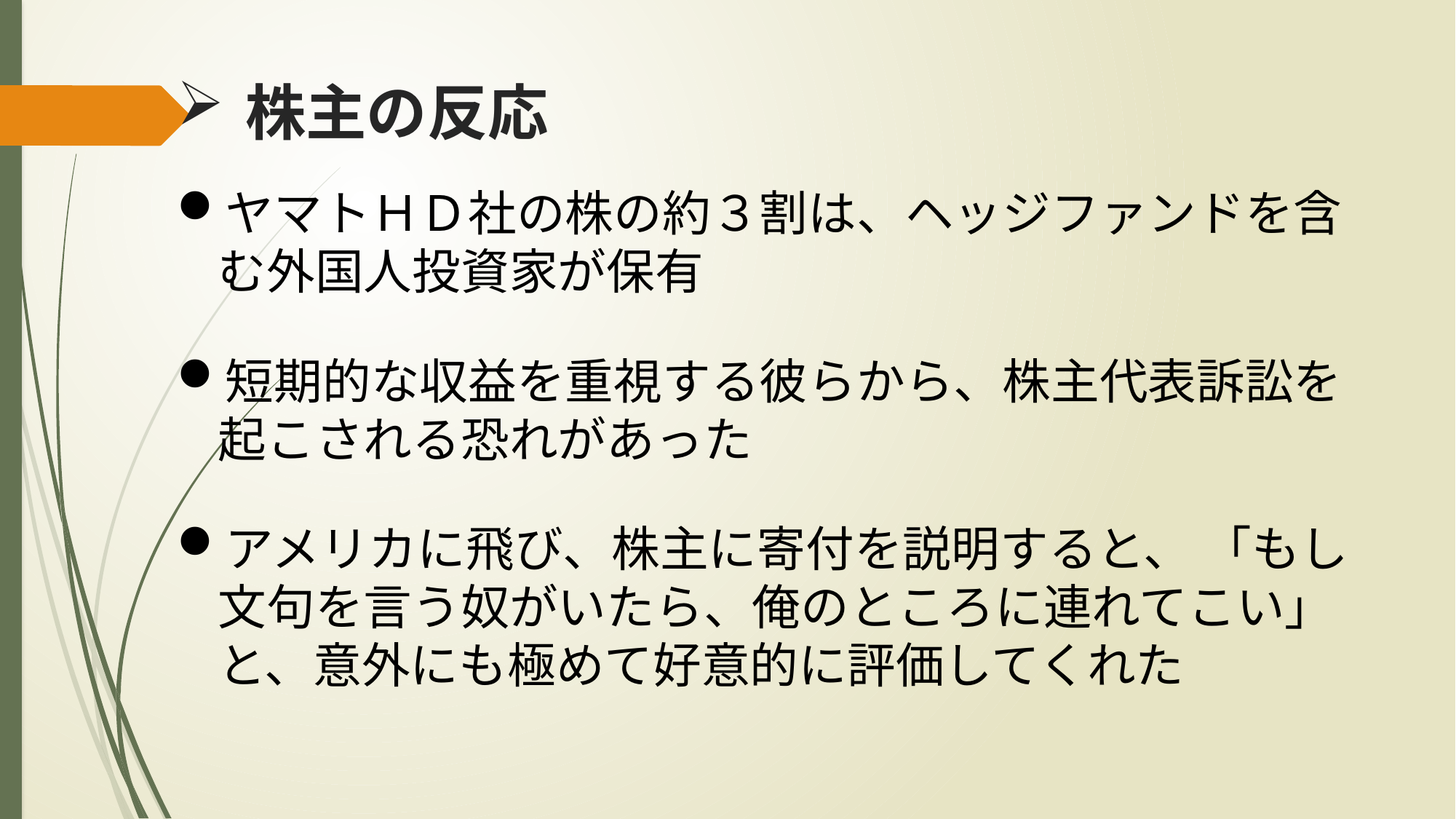

# 株主の反応
ヤマトＨＤ社の株の約３割は、ヘッジファンドを含む外国人投資家が保有
短期的な収益を重視する彼らから、株主代表訴訟を起こされる恐れがあった
アメリカに飛び、株主に寄付を説明すると、 「もし文句を言う奴がいたら、俺のところに連れてこい」と、意外にも極めて好意的に評価してくれた